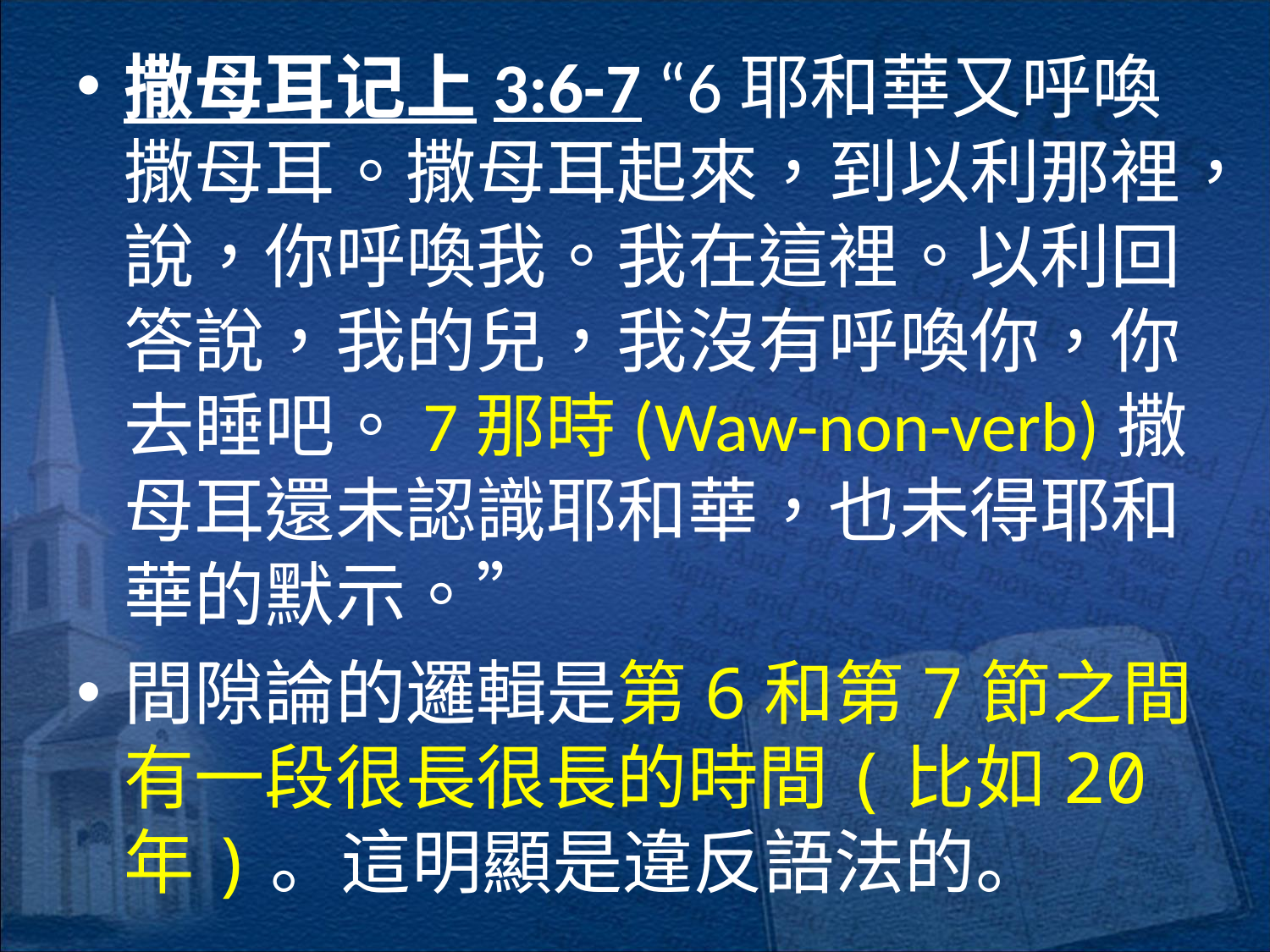

撒母耳记上3:6-7 “6耶和華又呼喚撒母耳。撒母耳起來，到以利那裡，說，你呼喚我。我在這裡。以利回答說，我的兒，我沒有呼喚你，你去睡吧。7那時(Waw-non-verb)撒母耳還未認識耶和華，也未得耶和華的默示。”
間隙論的邏輯是第6和第7節之間有一段很長很長的時間(比如20年)。這明顯是違反語法的。